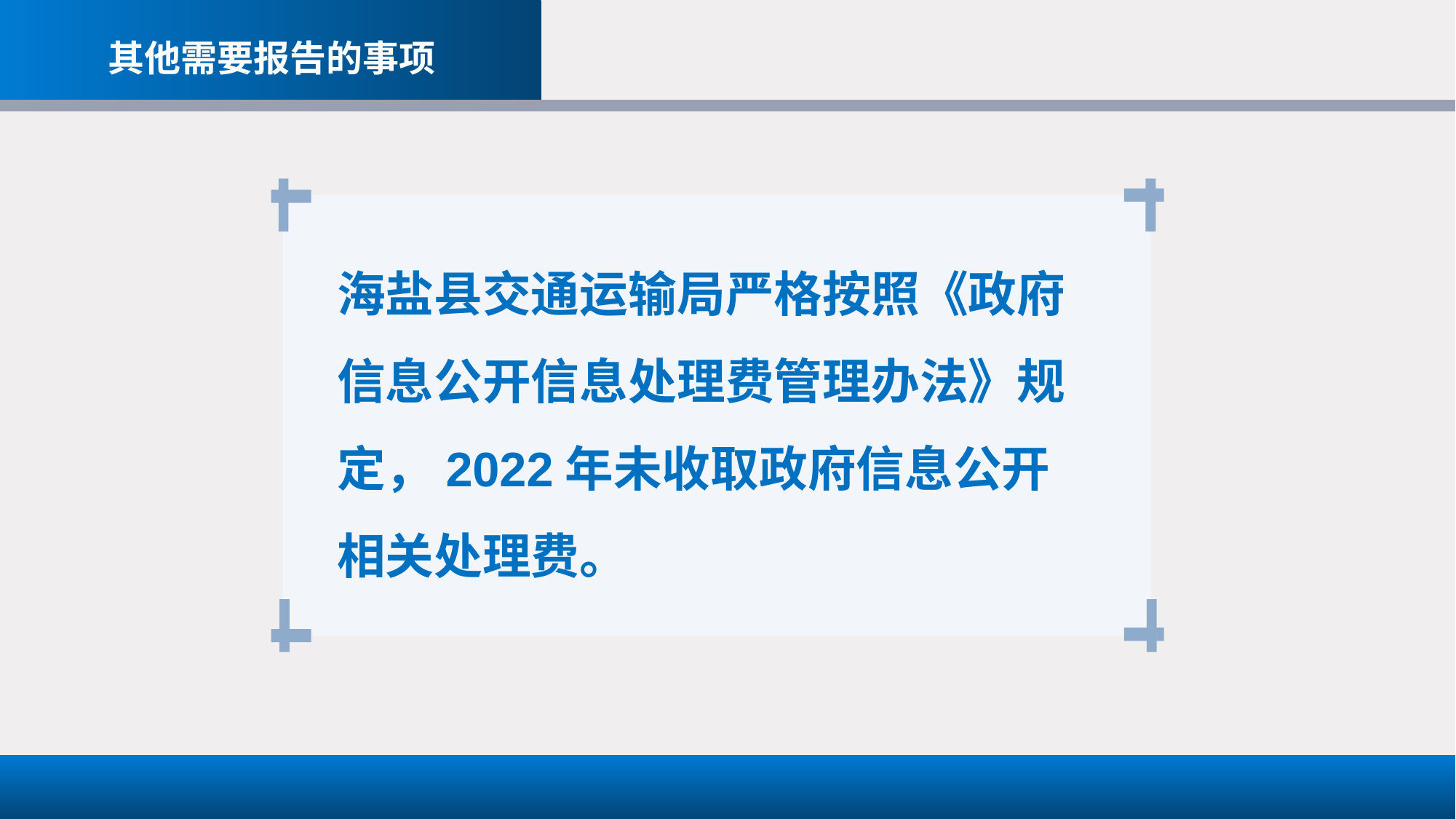

其他需要报告的事项

海盐县交通运输局严格按照《政府信息公开信息处理费管理办法》规定，2022年未收取政府信息公开相关处理费。